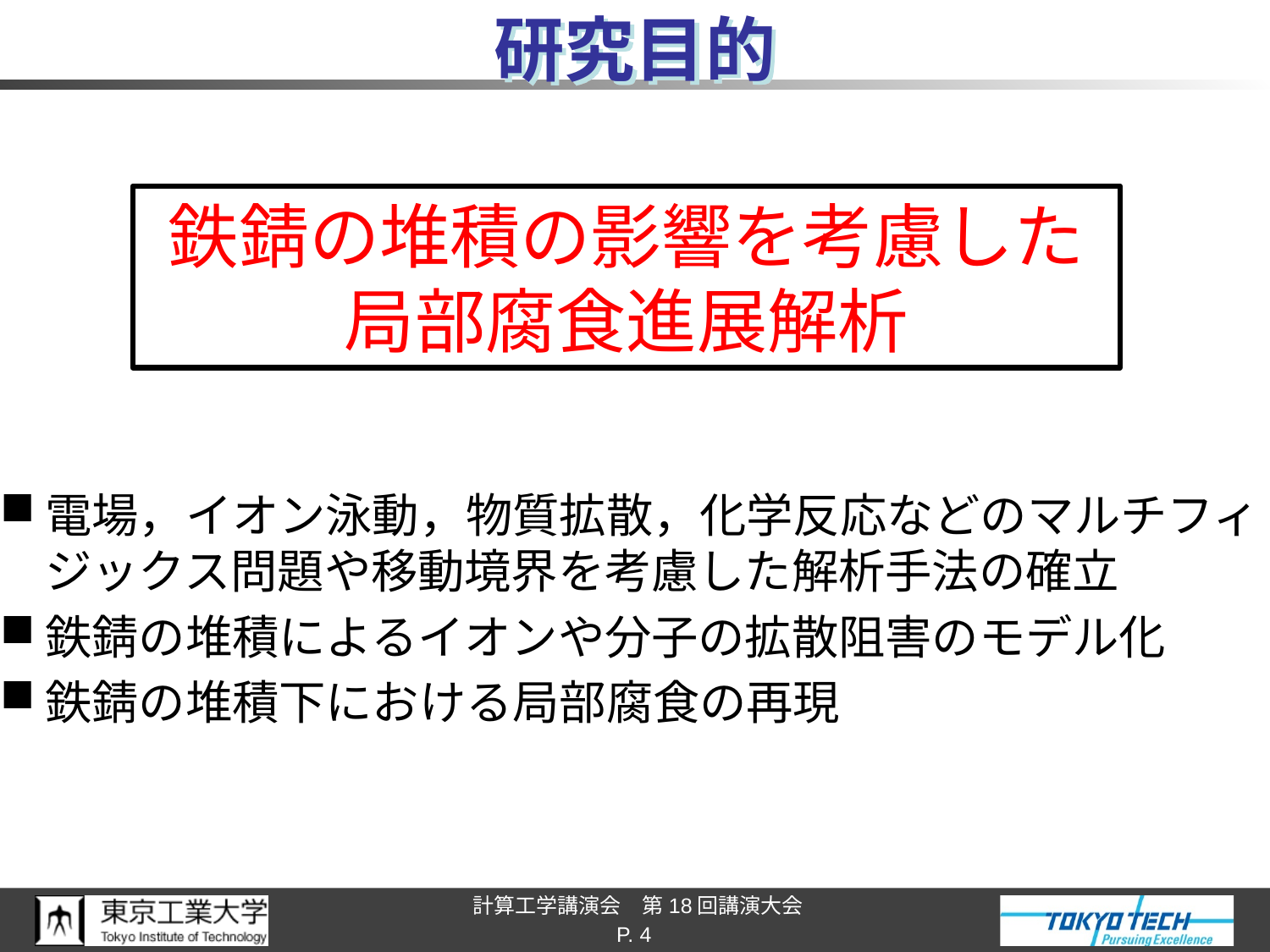

# 研究目的
鉄錆の堆積の影響を考慮した
局部腐食進展解析
電場，イオン泳動，物質拡散，化学反応などのマルチフィジックス問題や移動境界を考慮した解析手法の確立
鉄錆の堆積によるイオンや分子の拡散阻害のモデル化
鉄錆の堆積下における局部腐食の再現
P. 4